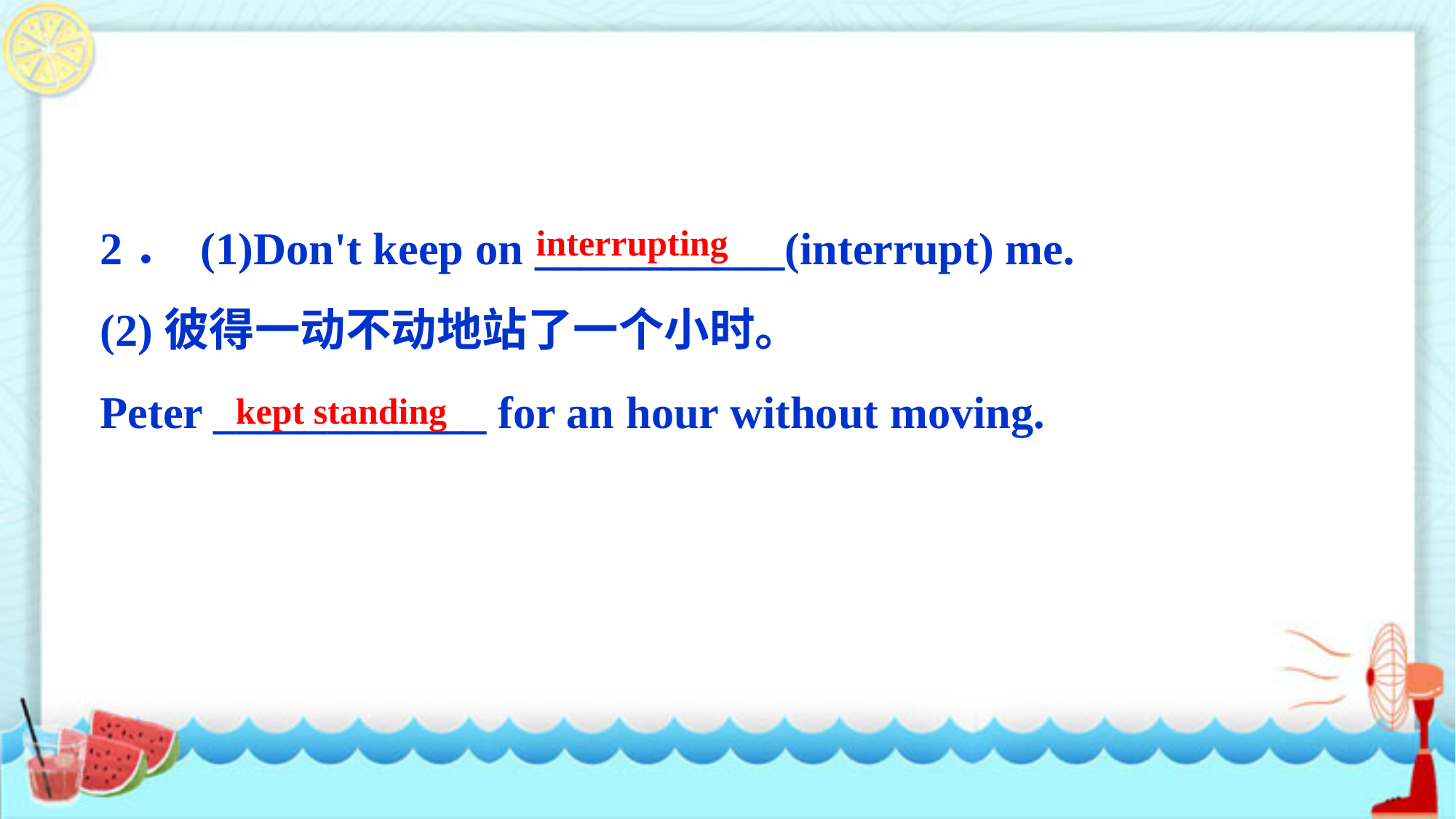

2． (1)Don't keep on ___________(interrupt) me.
(2)彼得一动不动地站了一个小时。
Peter ____________ for an hour without moving.
interrupting
kept standing